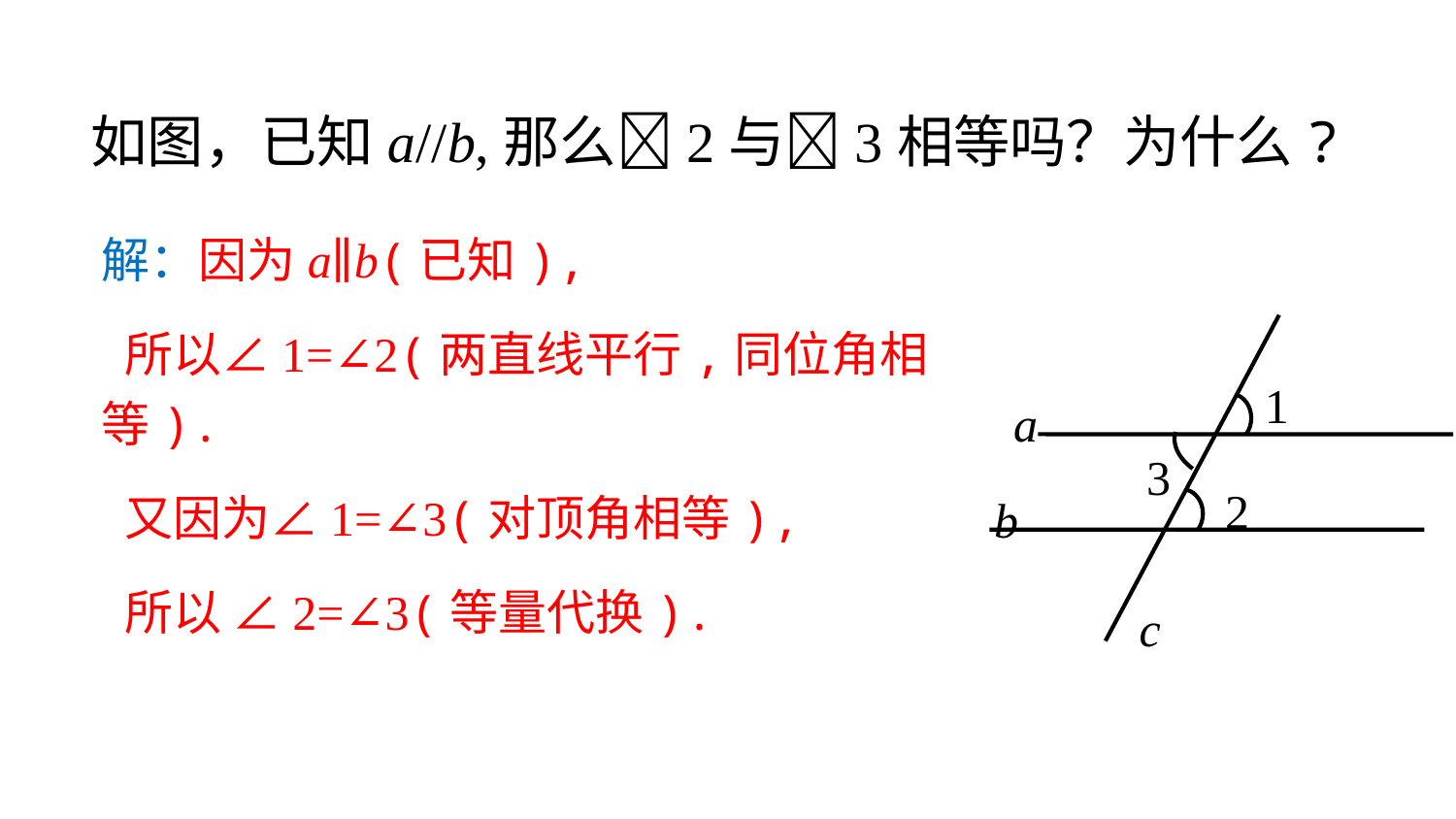

如图，已知a//b,那么∠2与∠3相等吗？为什么?
解：因为a∥b(已知),
 所以∠1=∠2(两直线平行,同位角相等).
 又因为∠1=∠3(对顶角相等),
 所以 ∠2=∠3(等量代换).

1
a

2
b

c

3